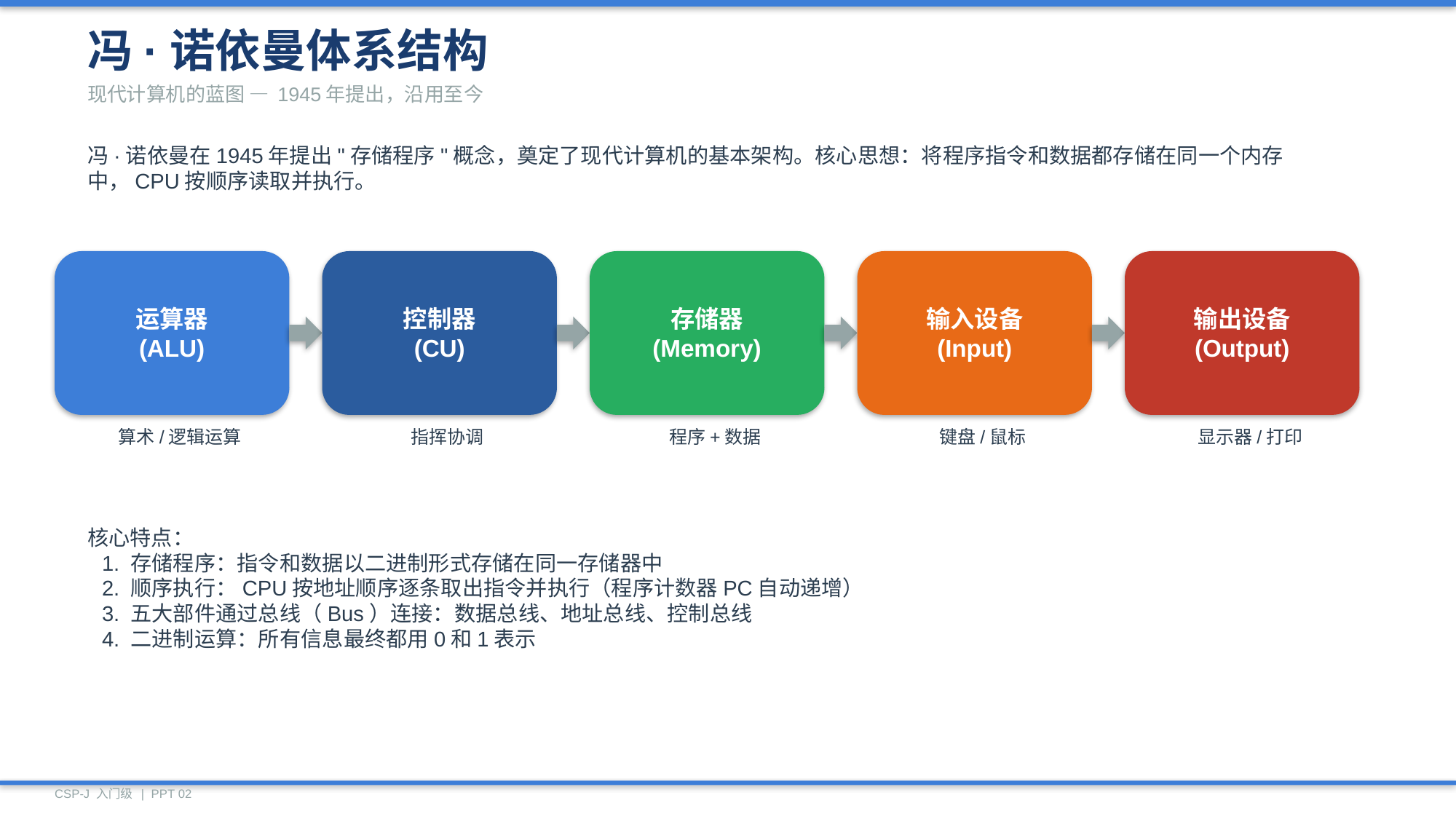

冯·诺依曼体系结构
现代计算机的蓝图 — 1945年提出，沿用至今
冯·诺依曼在1945年提出"存储程序"概念，奠定了现代计算机的基本架构。核心思想：将程序指令和数据都存储在同一个内存中，CPU按顺序读取并执行。
运算器
(ALU)
控制器
(CU)
存储器
(Memory)
输入设备
(Input)
输出设备
(Output)

算术/逻辑运算
指挥协调
程序+数据
键盘/鼠标
显示器/打印
核心特点：
  1. 存储程序：指令和数据以二进制形式存储在同一存储器中
  2. 顺序执行：CPU按地址顺序逐条取出指令并执行（程序计数器PC自动递增）
  3. 五大部件通过总线（Bus）连接：数据总线、地址总线、控制总线
  4. 二进制运算：所有信息最终都用0和1表示

CSP-J 入门级  |  PPT 02